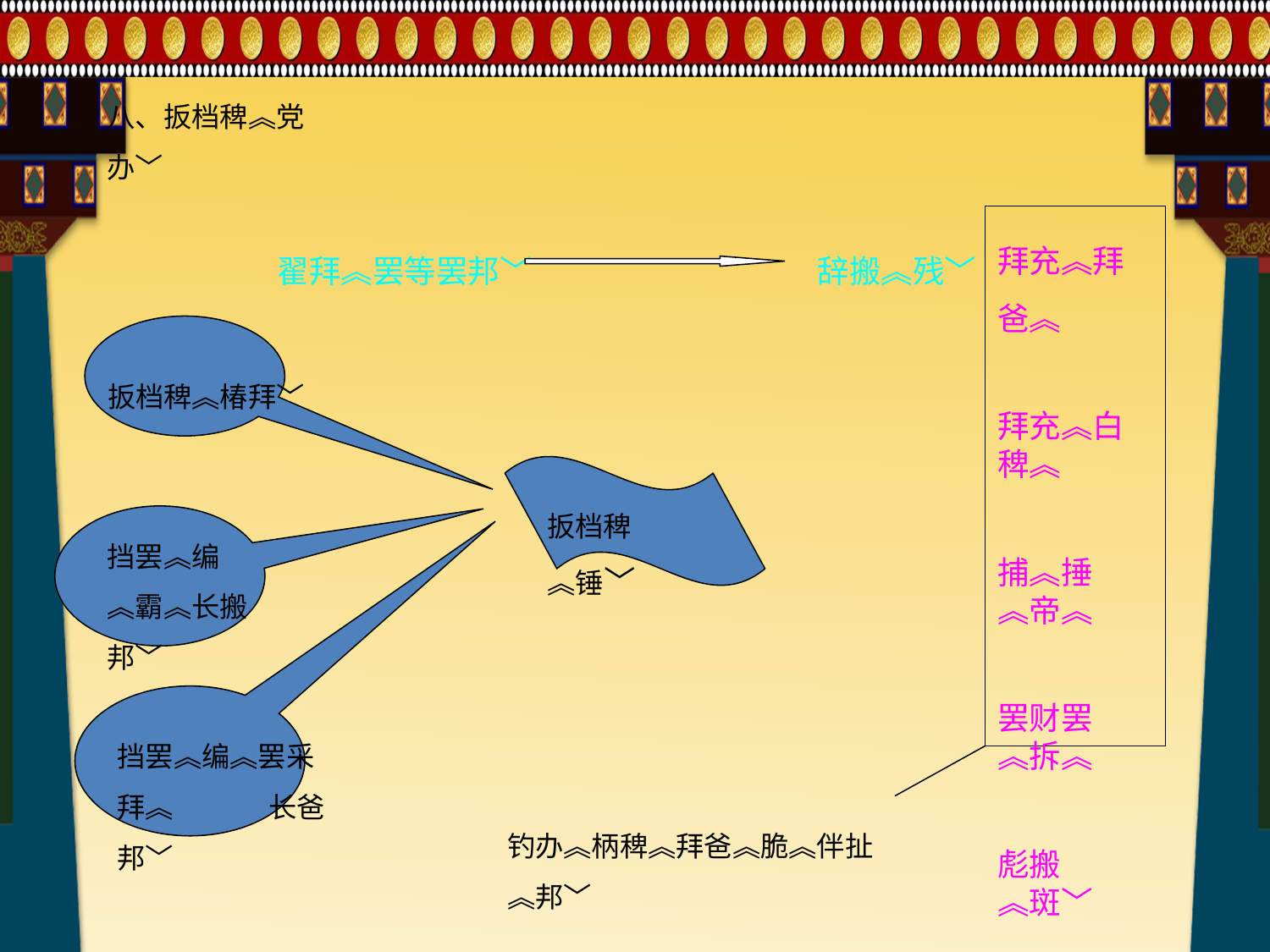

八、扳档稗︽党办﹀

拜充︽拜爸︽

拜充︽白稗︽

捕︽捶︽帝︽

罢财罢︽拆︽

彪搬︽斑﹀
翟拜︽罢等罢邦﹀
辞搬︽残﹀

扳档稗︽椿拜﹀

扳档稗︽锤﹀

挡罢︽编︽霸︽长搬邦﹀

挡罢︽编︽罢采拜︽               长爸邦﹀

钓办︽柄稗︽拜爸︽脆︽伴扯︽邦﹀